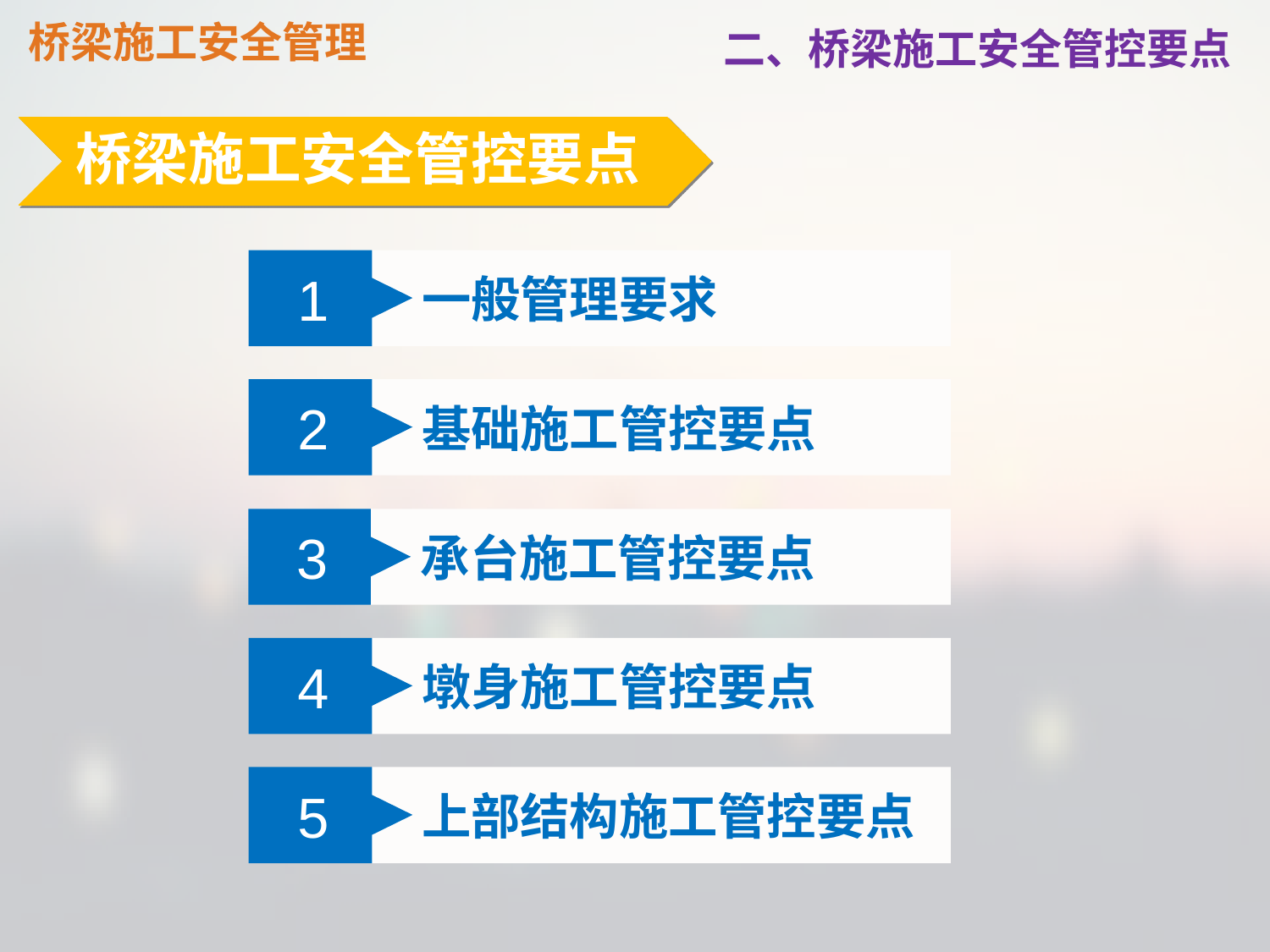

桥梁施工安全管理
二、桥梁施工安全管控要点
桥梁施工安全管控要点
1
一般管理要求
2
基础施工管控要点
3
承台施工管控要点
4
墩身施工管控要点
5
上部结构施工管控要点